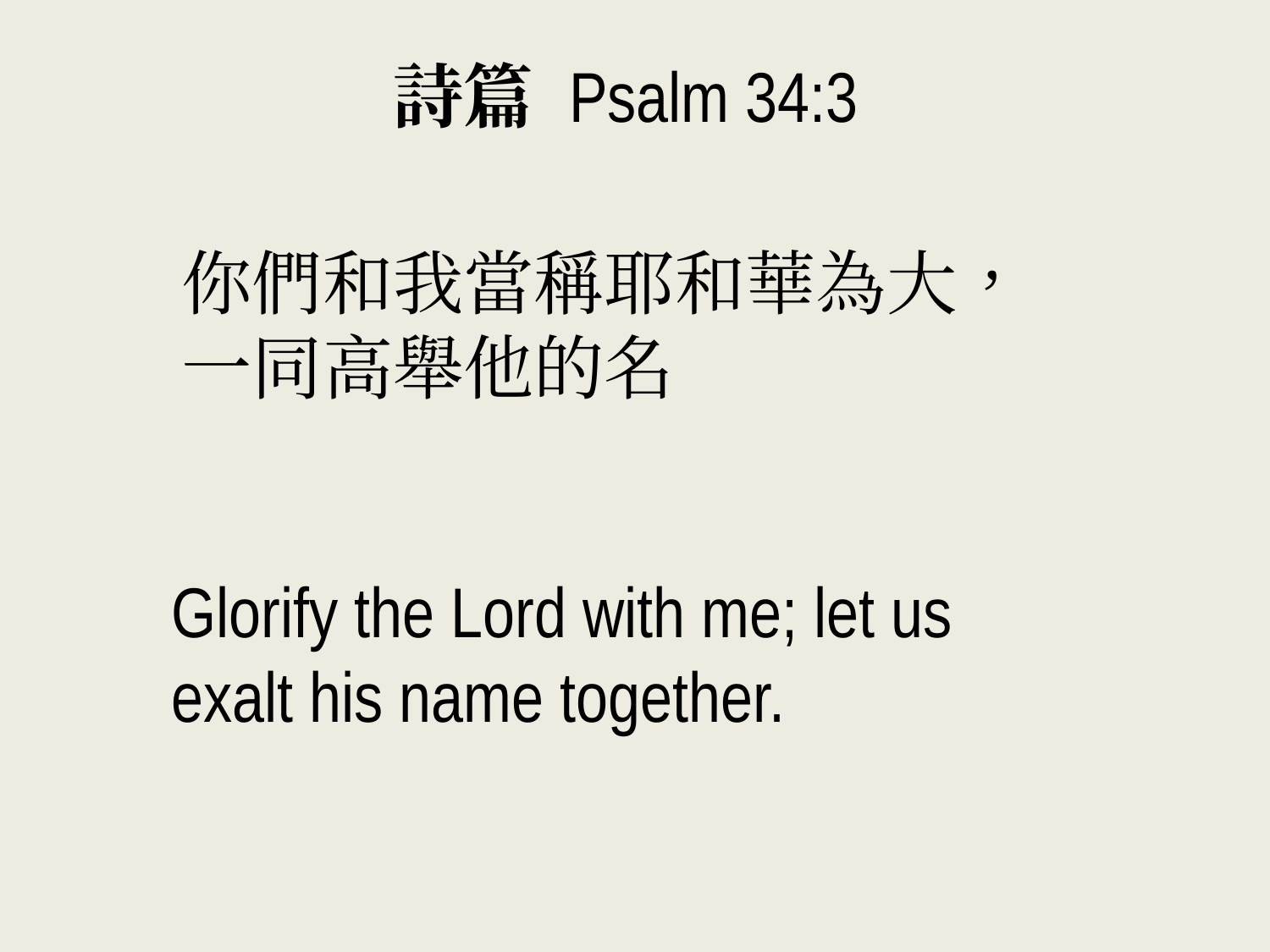

詩篇 Psalm 34:3
你們和我當稱耶和華為大，一同高舉他的名
Glorify the Lord with me; let us exalt his name together.